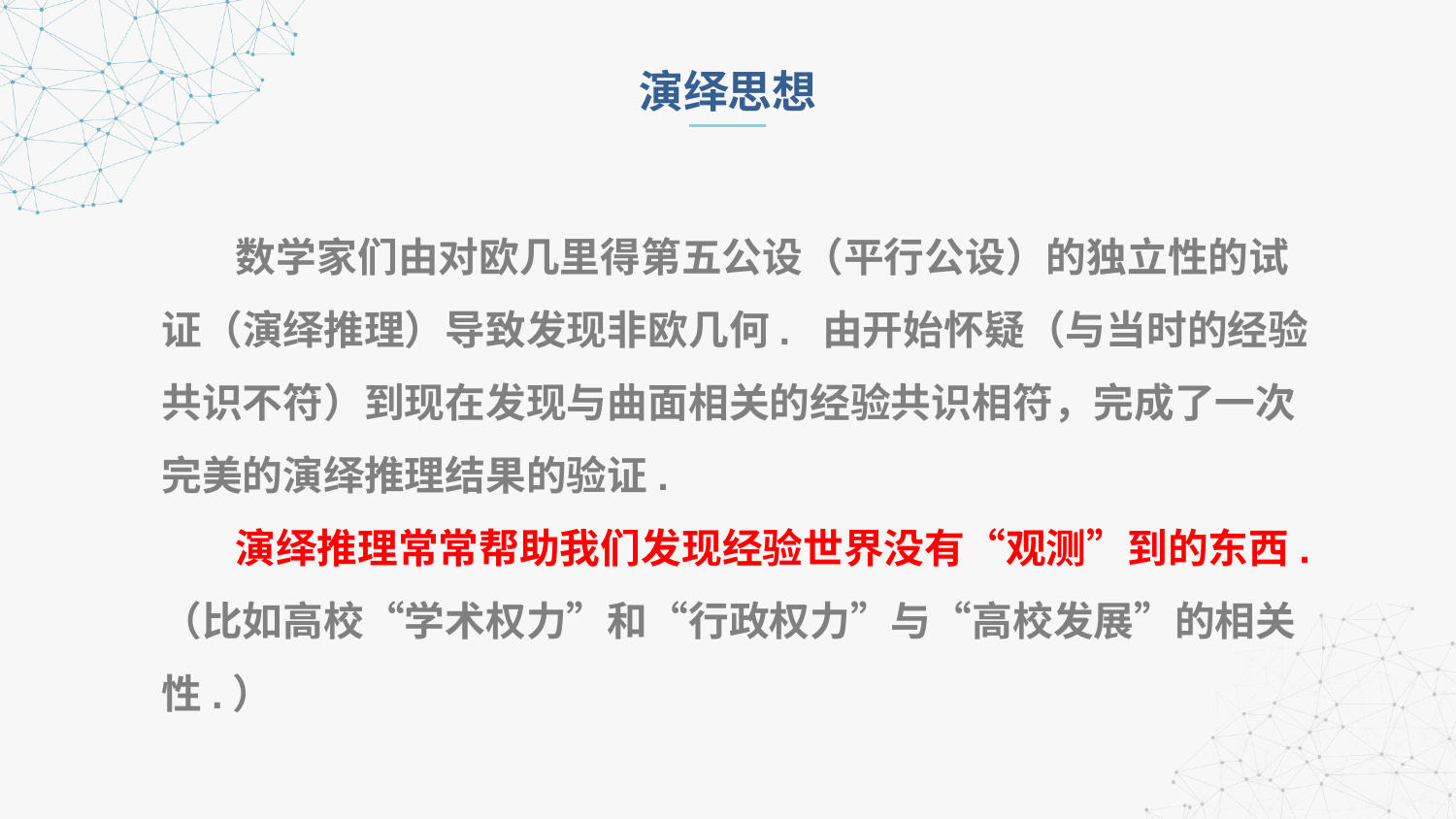

演绎思想
       数学家们由对欧几里得第五公设（平行公设）的独立性的试证（演绎推理）导致发现非欧几何.  由开始怀疑（与当时的经验共识不符）到现在发现与曲面相关的经验共识相符，完成了一次完美的演绎推理结果的验证.
       演绎推理常常帮助我们发现经验世界没有“观测”到的东西. （比如高校“学术权力”和“行政权力”与“高校发展”的相关性.）